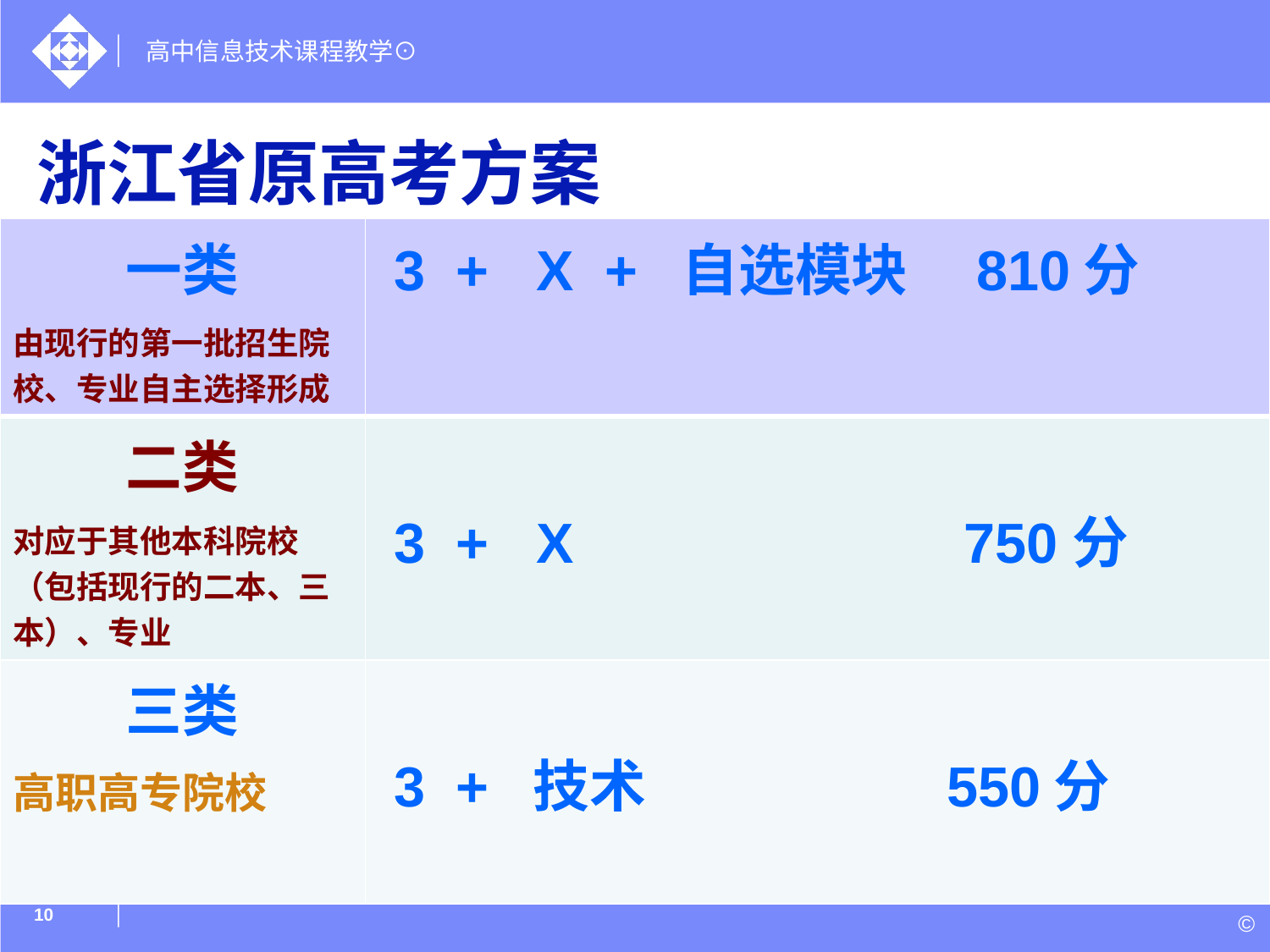

# 浙江省原高考方案
| 一类 由现行的第一批招生院校、专业自主选择形成 | 3 + X + 自选模块 810分 |
| --- | --- |
| 二类 对应于其他本科院校（包括现行的二本、三本）、专业 | 3 + X 750分 |
| 三类 高职高专院校 | 3 + 技术 550分 |
10